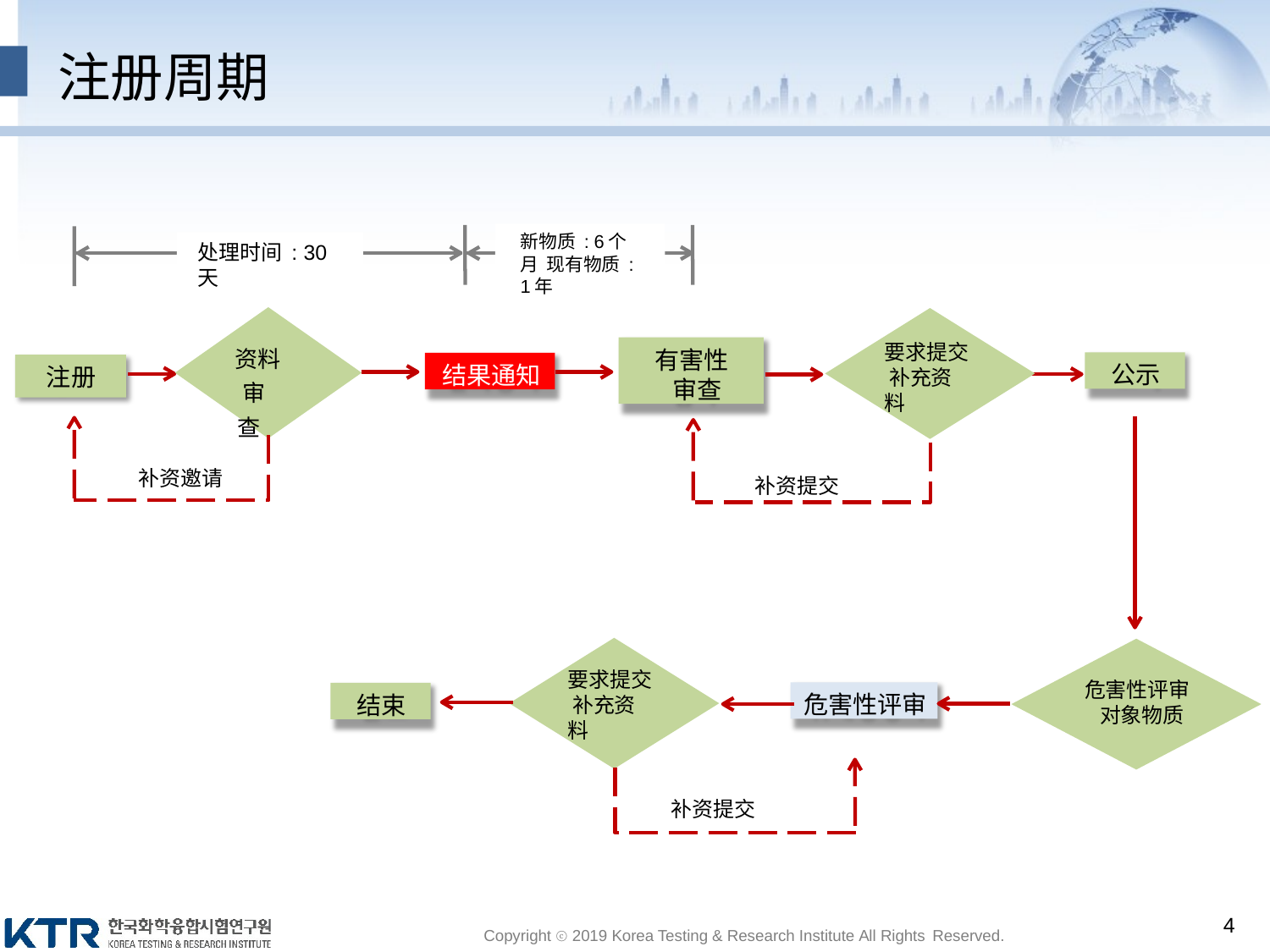

21

# 注册周期

新物质 : 6个月  现有物质 : 1年

处理时间 : 30天

有害性  审查
资料  审查
要求提交  补充资料

公示
结果通知

注册

补资邀请
补资提交

要求提交  补充资料
危害性评审  对象物质

危害性评审
结束

补资提交
4

Copyright ⓒ 2019 Korea Testing & Research Institute All Rights Reserved.